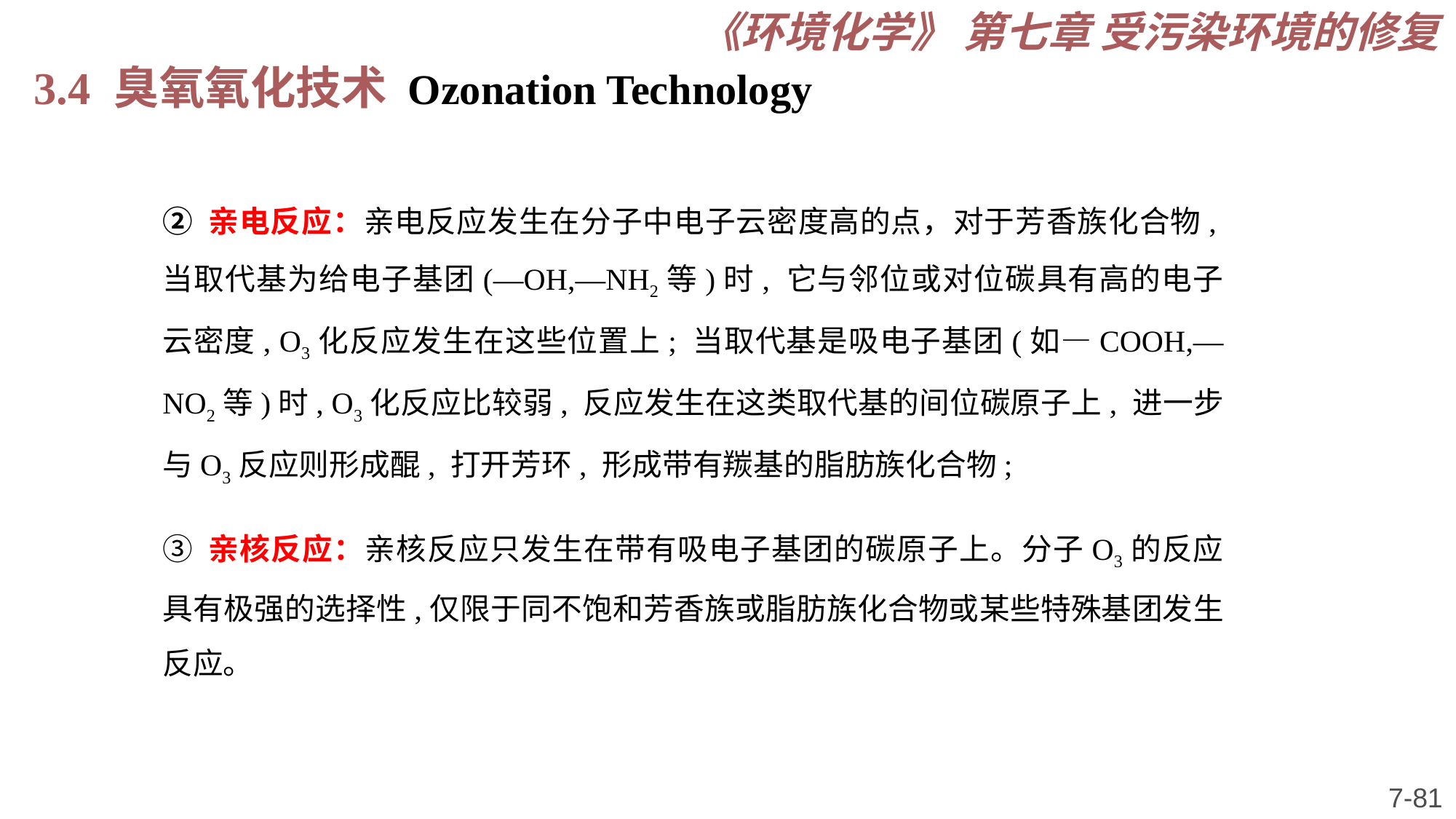

《环境化学》 第七章 受污染环境的修复
3.4 臭氧氧化技术 Ozonation Technology
② 亲电反应：亲电反应发生在分子中电子云密度高的点，对于芳香族化合物,当取代基为给电子基团(—OH,—NH2等)时, 它与邻位或对位碳具有高的电子云密度, O3化反应发生在这些位置上; 当取代基是吸电子基团(如—COOH,—NO2等)时, O3化反应比较弱, 反应发生在这类取代基的间位碳原子上, 进一步与O3反应则形成醌, 打开芳环, 形成带有羰基的脂肪族化合物;

③ 亲核反应：亲核反应只发生在带有吸电子基团的碳原子上。分子O3的反应具有极强的选择性,仅限于同不饱和芳香族或脂肪族化合物或某些特殊基团发生反应。
7-81